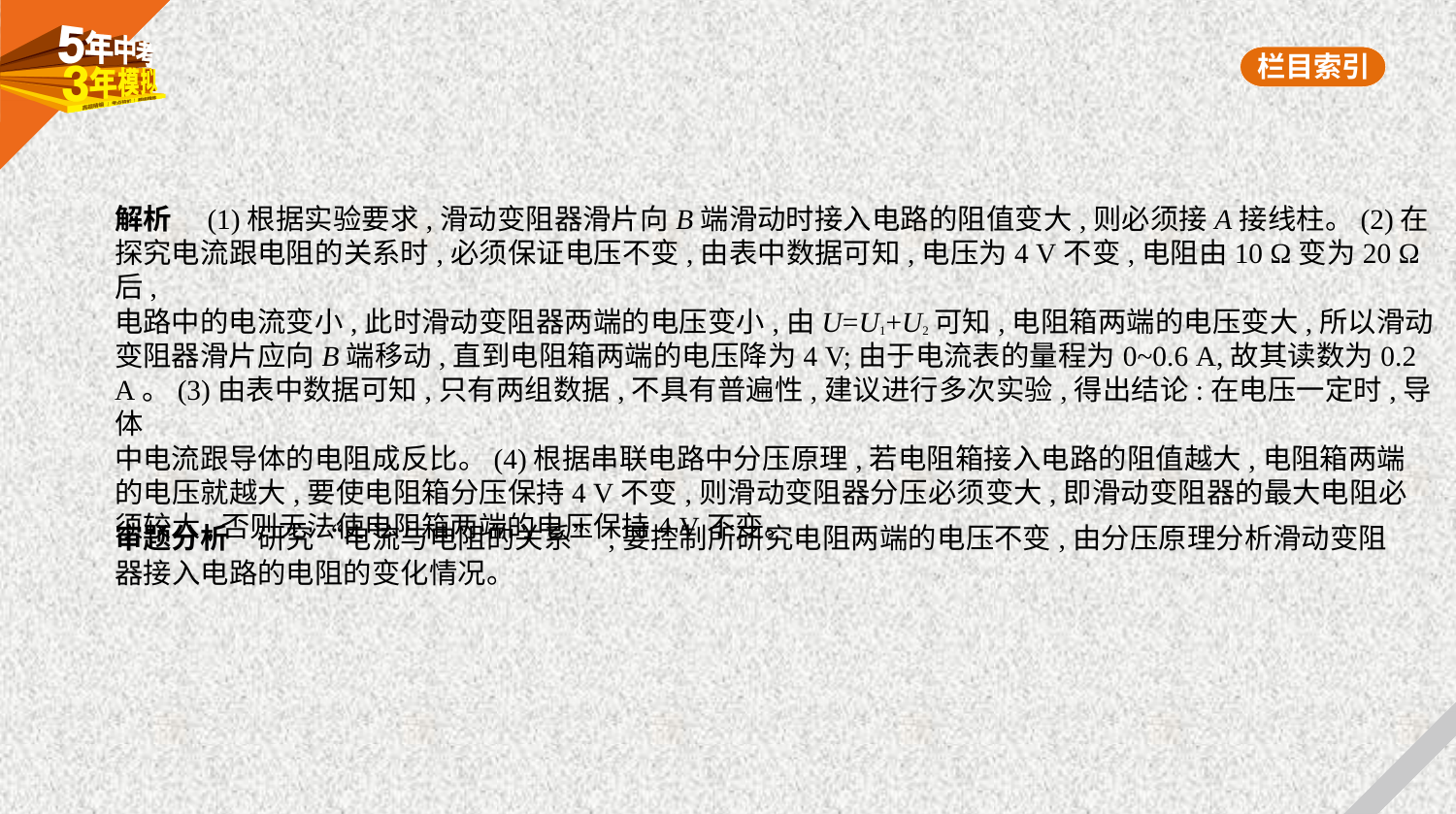

解析　(1)根据实验要求,滑动变阻器滑片向B端滑动时接入电路的阻值变大,则必须接A接线柱。(2)在
探究电流跟电阻的关系时,必须保证电压不变,由表中数据可知,电压为4 V不变,电阻由10 Ω变为20 Ω后,
电路中的电流变小,此时滑动变阻器两端的电压变小,由U=U1+U2可知,电阻箱两端的电压变大,所以滑动
变阻器滑片应向B端移动,直到电阻箱两端的电压降为4 V;由于电流表的量程为0~0.6 A,故其读数为0.2
A。(3)由表中数据可知,只有两组数据,不具有普遍性,建议进行多次实验,得出结论:在电压一定时,导体
中电流跟导体的电阻成反比。(4)根据串联电路中分压原理,若电阻箱接入电路的阻值越大,电阻箱两端
的电压就越大,要使电阻箱分压保持4 V不变,则滑动变阻器分压必须变大,即滑动变阻器的最大电阻必
须较大,否则无法使电阻箱两端的电压保持4 V不变。
审题分析　研究“电流与电阻的关系”,要控制所研究电阻两端的电压不变,由分压原理分析滑动变阻
器接入电路的电阻的变化情况。